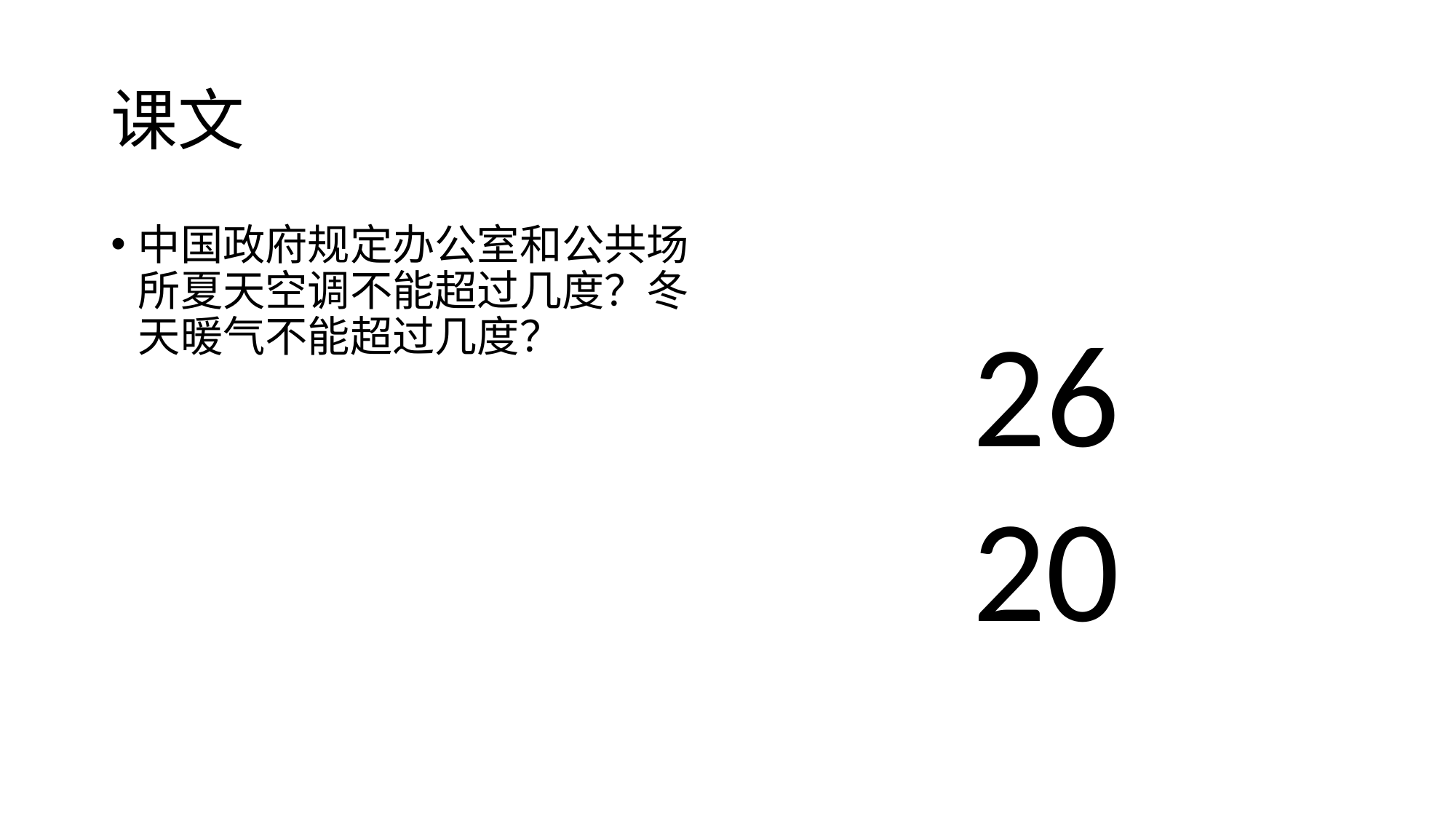

# 课文
中国政府规定办公室和公共场所夏天空调不能超过几度？冬天暖气不能超过几度？

26
20